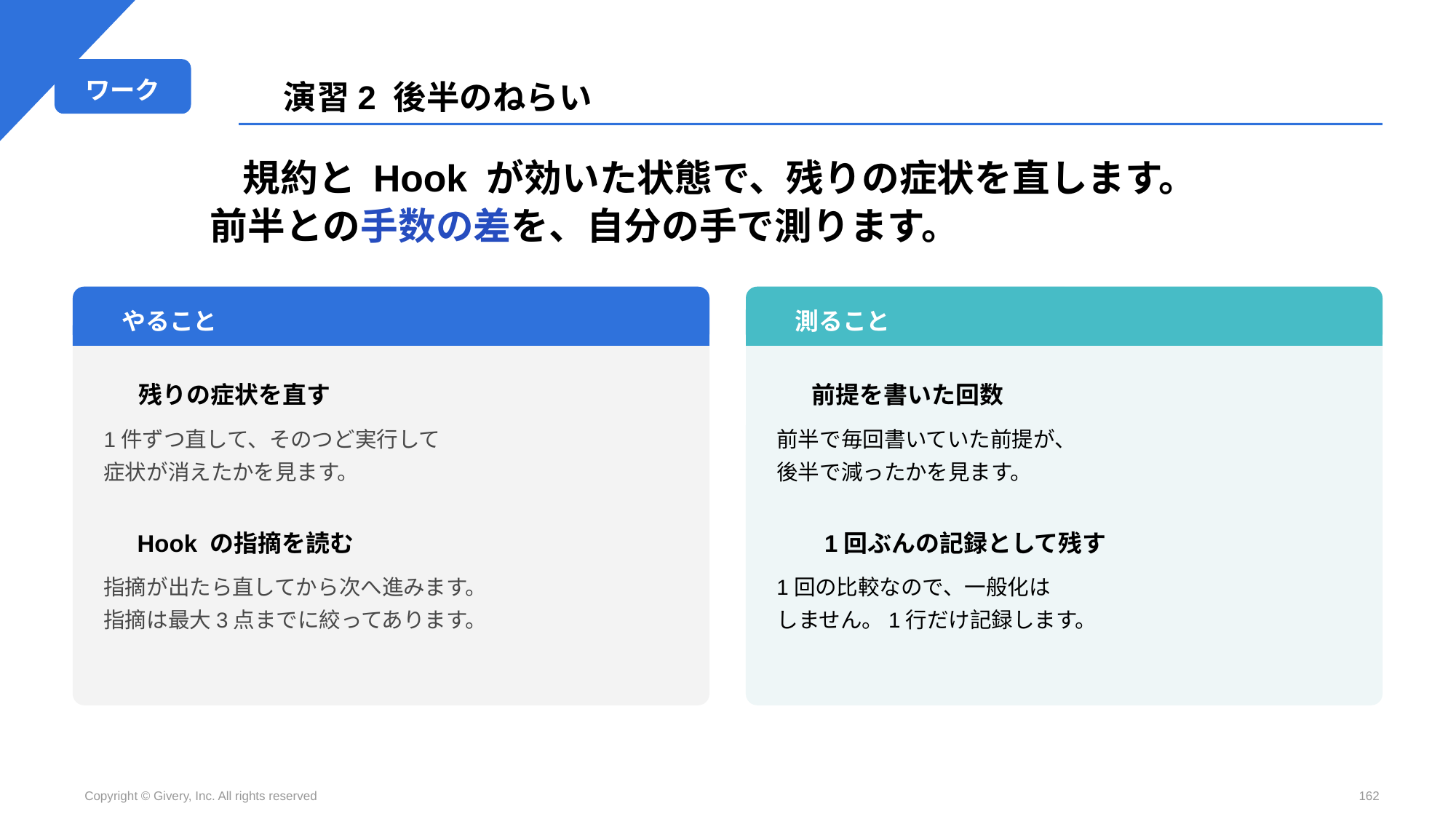

ワーク
演習2 後半のねらい

規約と Hook が効いた状態で、残りの症状を直します。
前半との手数の差を、自分の手で測ります。

やること
測ること

残りの症状を直す
前提を書いた回数
1件ずつ直して、そのつど実行して
症状が消えたかを見ます。
前半で毎回書いていた前提が、
後半で減ったかを見ます。
Hook の指摘を読む
1回ぶんの記録として残す
指摘が出たら直してから次へ進みます。
指摘は最大3点までに絞ってあります。
1回の比較なので、一般化は
しません。1行だけ記録します。
Copyright © Givery, Inc. All rights reserved
162